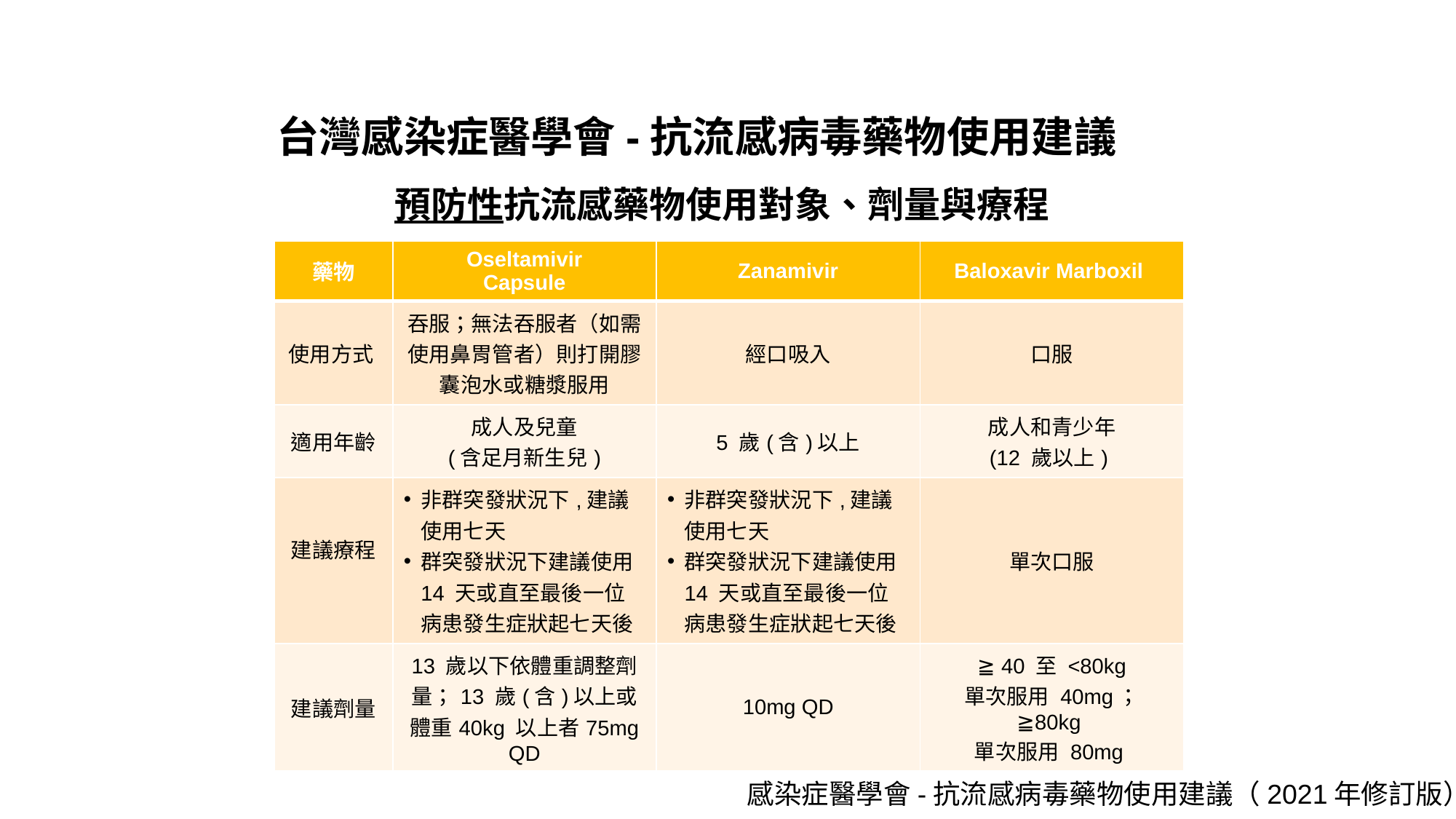

台灣感染症醫學會-抗流感病毒藥物使用建議
預防性抗流感藥物使用對象、劑量與療程
| 藥物 | Oseltamivir Capsule | Zanamivir | Baloxavir Marboxil |
| --- | --- | --- | --- |
| 使用方式 | 吞服；無法吞服者（如需使用鼻胃管者）則打開膠囊泡水或糖漿服用 | 經口吸入 | 口服 |
| 適用年齡 | 成人及兒童 (含足月新生兒) | 5 歲(含)以上 | 成人和青少年 (12 歲以上) |
| 建議療程 | 非群突發狀況下,建議使用七天 群突發狀況下建議使用14 天或直至最後一位病患發生症狀起七天後 | 非群突發狀況下,建議使用七天 群突發狀況下建議使用14 天或直至最後一位病患發生症狀起七天後 | 單次口服 |
| 建議劑量 | 13 歲以下依體重調整劑量；13 歲(含)以上或體重40kg 以上者75mg QD | 10mg QD | ≧ 40 至 <80kg 單次服用 40mg； ≧80kg 單次服用 80mg |
感染症醫學會-抗流感病毒藥物使用建議（2021年修訂版）